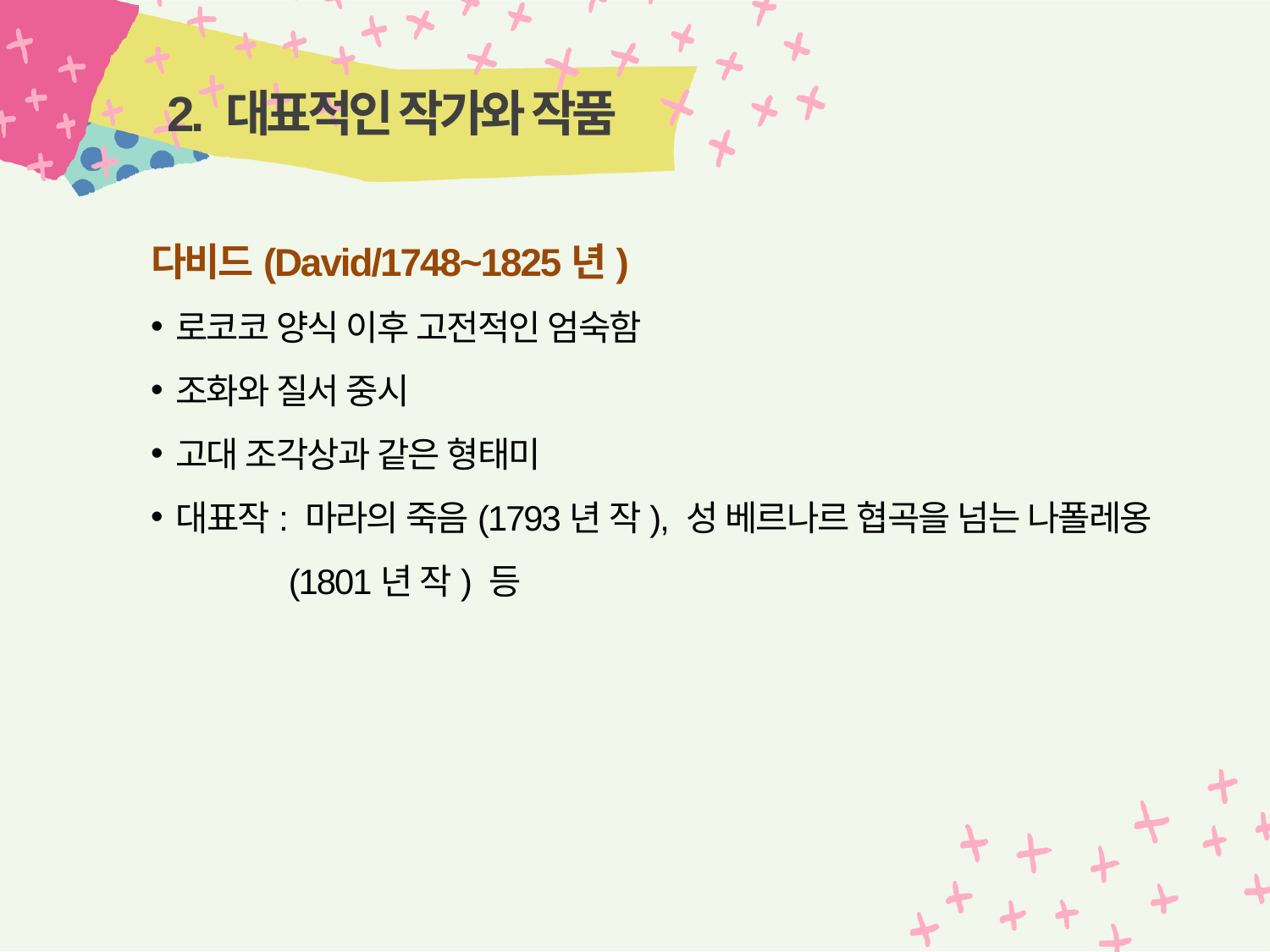

# 2. 대표적인 작가와 작품
다비드(David/1748~1825년)
로코코 양식 이후 고전적인 엄숙함
조화와 질서 중시
고대 조각상과 같은 형태미
대표작: 마라의 죽음(1793년 작), 성 베르나르 협곡을 넘는 나폴레옹
(1801년 작) 등